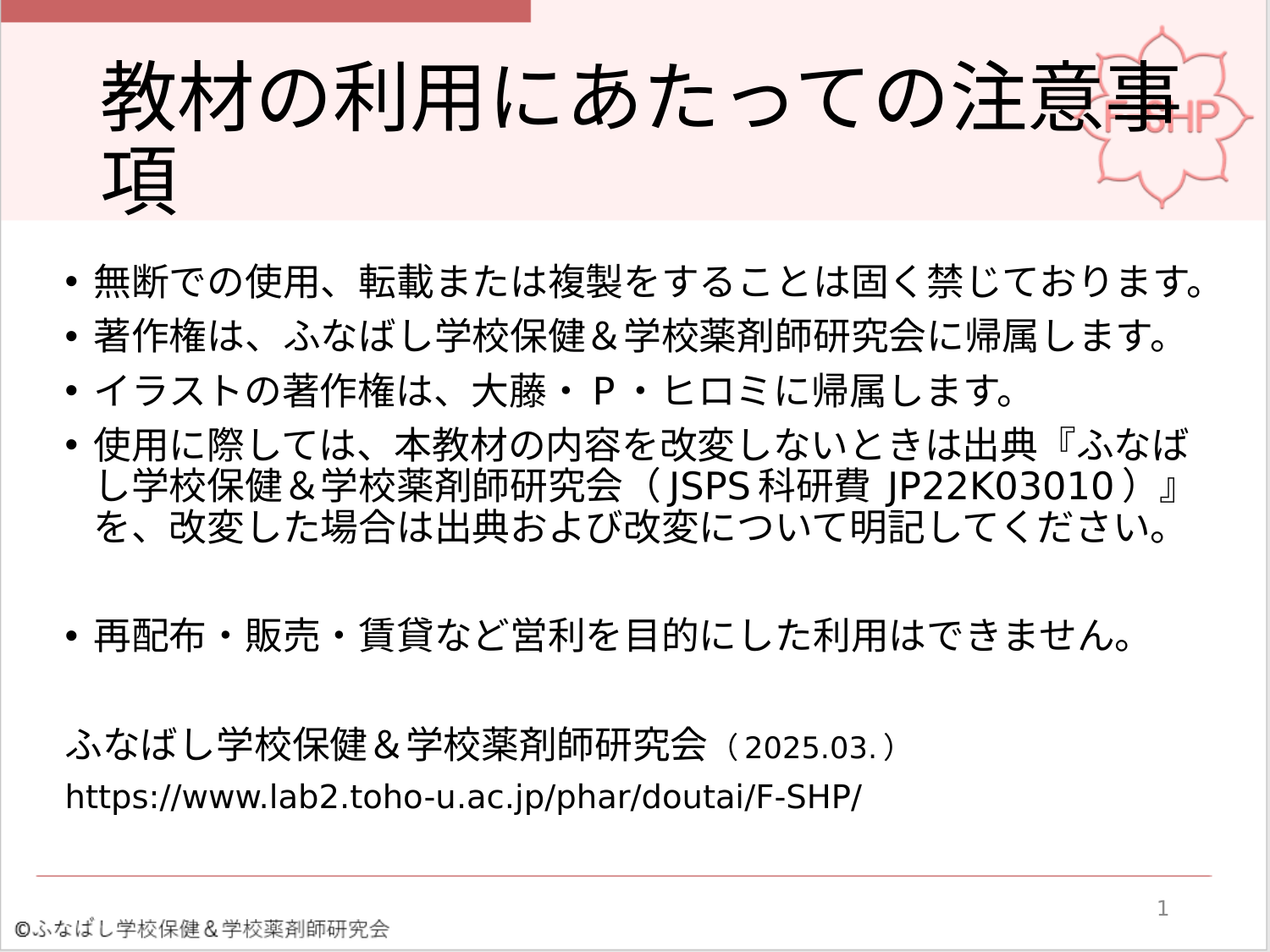

# 教材の利用にあたっての注意事項
無断での使用、転載または複製をすることは固く禁じております。
著作権は、ふなばし学校保健＆学校薬剤師研究会に帰属します。
イラストの著作権は、大藤・P・ヒロミに帰属します。
使用に際しては、本教材の内容を改変しないときは出典『ふなばし学校保健＆学校薬剤師研究会（JSPS科研費 JP22K03010）』を、改変した場合は出典および改変について明記してください。

再配布・販売・賃貸など営利を目的にした利用はできません。

ふなばし学校保健＆学校薬剤師研究会（2025.03.）
https://www.lab2.toho-u.ac.jp/phar/doutai/F-SHP/
1